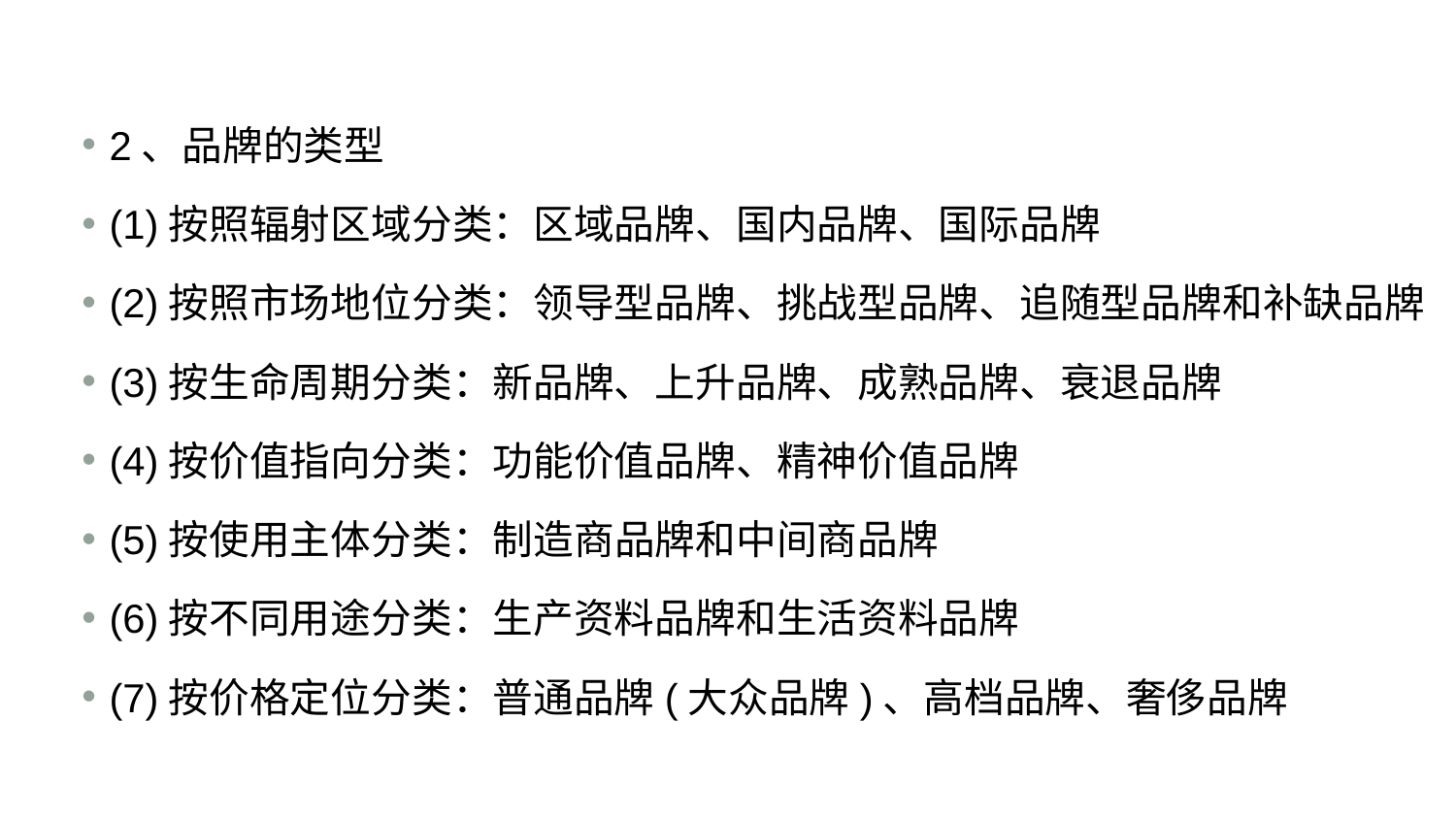

#
2、品牌的类型
(1)按照辐射区域分类：区域品牌、国内品牌、国际品牌
(2)按照市场地位分类：领导型品牌、挑战型品牌、追随型品牌和补缺品牌
(3)按生命周期分类：新品牌、上升品牌、成熟品牌、衰退品牌
(4)按价值指向分类：功能价值品牌、精神价值品牌
(5)按使用主体分类：制造商品牌和中间商品牌
(6)按不同用途分类：生产资料品牌和生活资料品牌
(7)按价格定位分类：普通品牌(大众品牌)、高档品牌、奢侈品牌